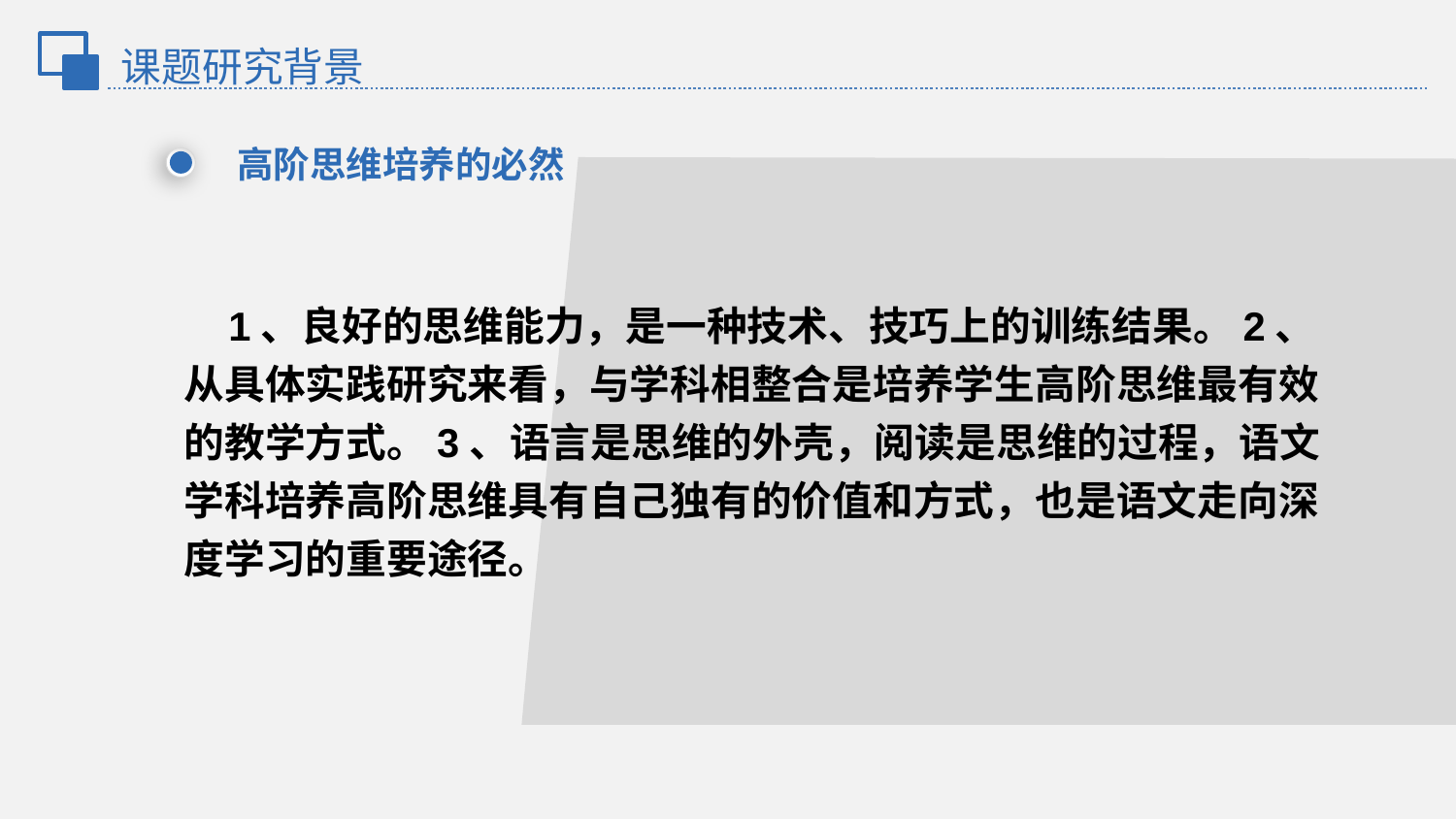

课题研究背景

高阶思维培养的必然

    1、良好的思维能力，是一种技术、技巧上的训练结果。2、从具体实践研究来看，与学科相整合是培养学生高阶思维最有效的教学方式。3、语言是思维的外壳，阅读是思维的过程，语文学科培养高阶思维具有自己独有的价值和方式，也是语文走向深度学习的重要途径。